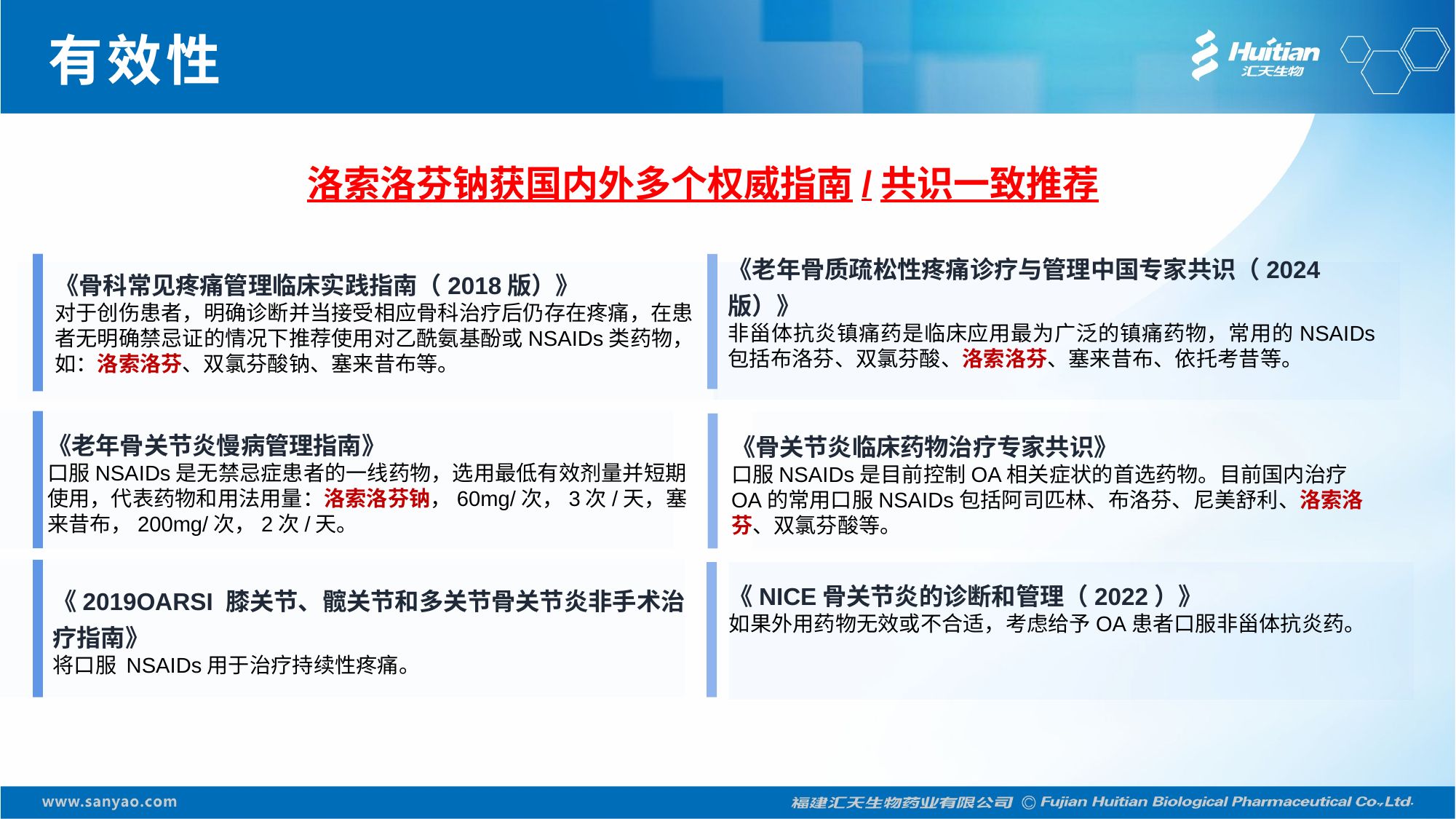

# 有效性
洛索洛芬钠获国内外多个权威指南/共识一致推荐
《骨科常见疼痛管理临床实践指南（2018版）》
对于创伤患者，明确诊断并当接受相应骨科治疗后仍存在疼痛，在患者无明确禁忌证的情况下推荐使用对乙酰氨基酚或NSAIDs类药物，如：洛索洛芬、双氯芬酸钠、塞来昔布等。

《老年骨质疏松性疼痛诊疗与管理中国专家共识（2024版）》
非甾体抗炎镇痛药是临床应用最为广泛的镇痛药物，常用的NSAIDs包括布洛芬、双氯芬酸、洛索洛芬、塞来昔布、依托考昔等。

《老年骨关节炎慢病管理指南》
口服NSAIDs是无禁忌症患者的一线药物，选用最低有效剂量并短期使用，代表药物和用法用量：洛索洛芬钠，60mg/次，3次/天，塞来昔布，200mg/次，2次/天。

《骨关节炎临床药物治疗专家共识》
口服NSAIDs是目前控制OA相关症状的首选药物。目前国内治疗OA的常用口服NSAIDs包括阿司匹林、布洛芬、尼美舒利、洛索洛芬、双氯芬酸等。
《NICE骨关节炎的诊断和管理（2022）》
如果外用药物无效或不合适，考虑给予OA患者口服非甾体抗炎药。

《2019OARSI 膝关节、髋关节和多关节骨关节炎非手术治疗指南》
将口服 NSAIDs用于治疗持续性疼痛。